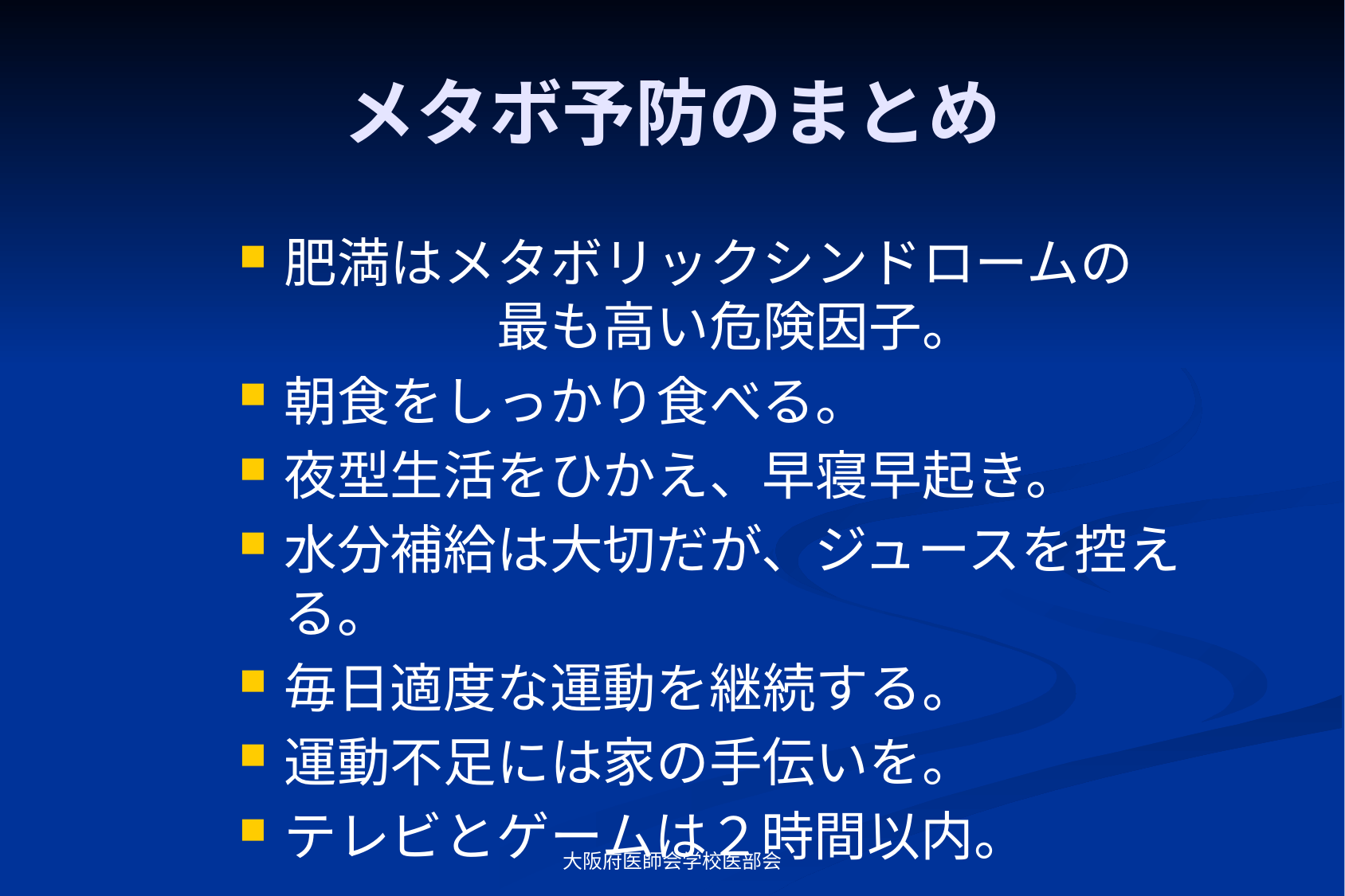

# メタボ予防のまとめ
肥満はメタボリックシンドロームの　　　　　最も高い危険因子。
朝食をしっかり食べる。
夜型生活をひかえ、早寝早起き。
水分補給は大切だが、ジュースを控える。
毎日適度な運動を継続する。
運動不足には家の手伝いを。
テレビとゲームは２時間以内。

大阪府医師会学校医部会